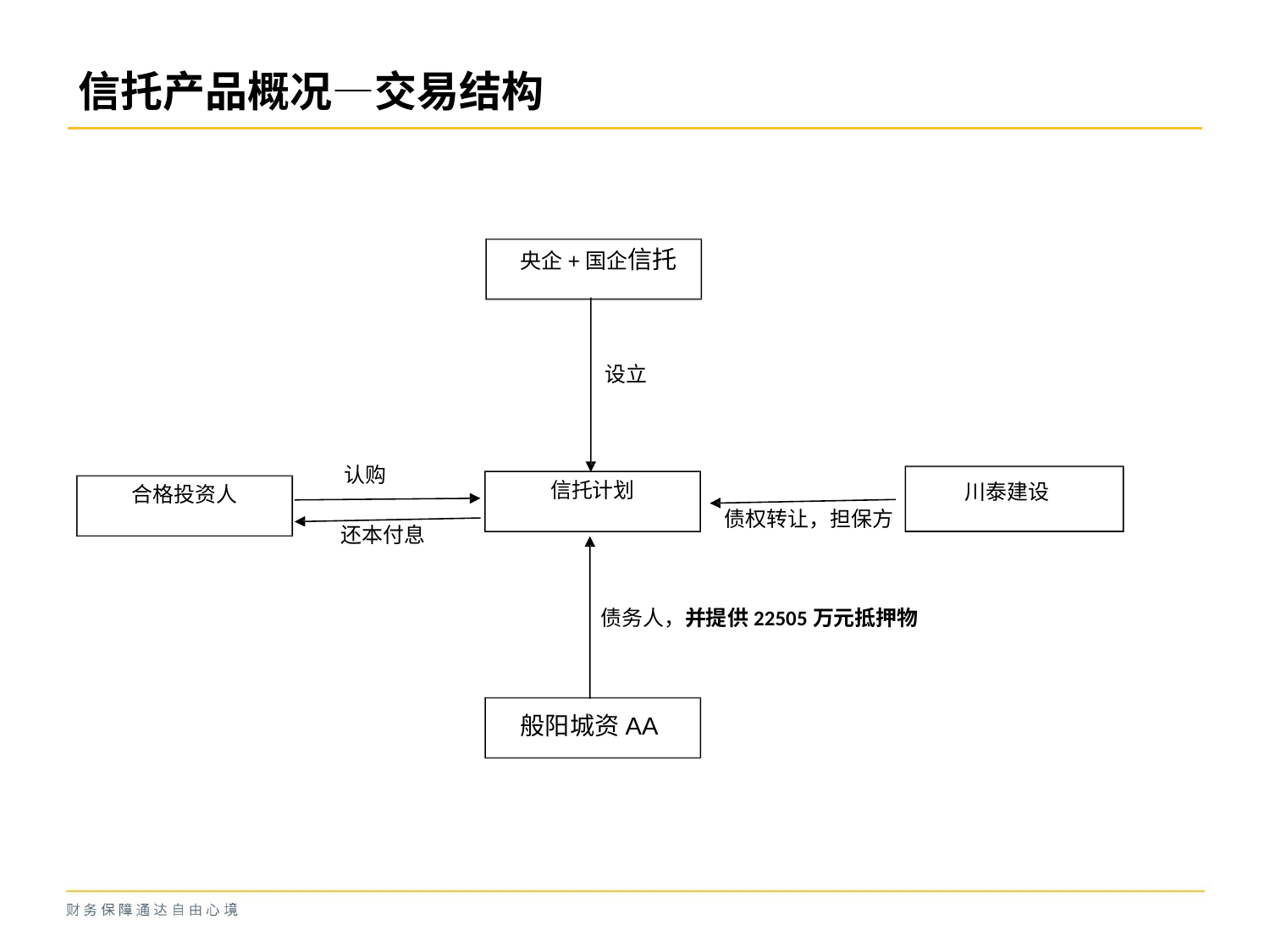

# 信托产品概况—交易结构

央企+国企信托

设立
认购

信托计划

川泰建设
合格投资人

债权转让，担保方

还本付息

债务人，并提供22505万元抵押物

般阳城资AA